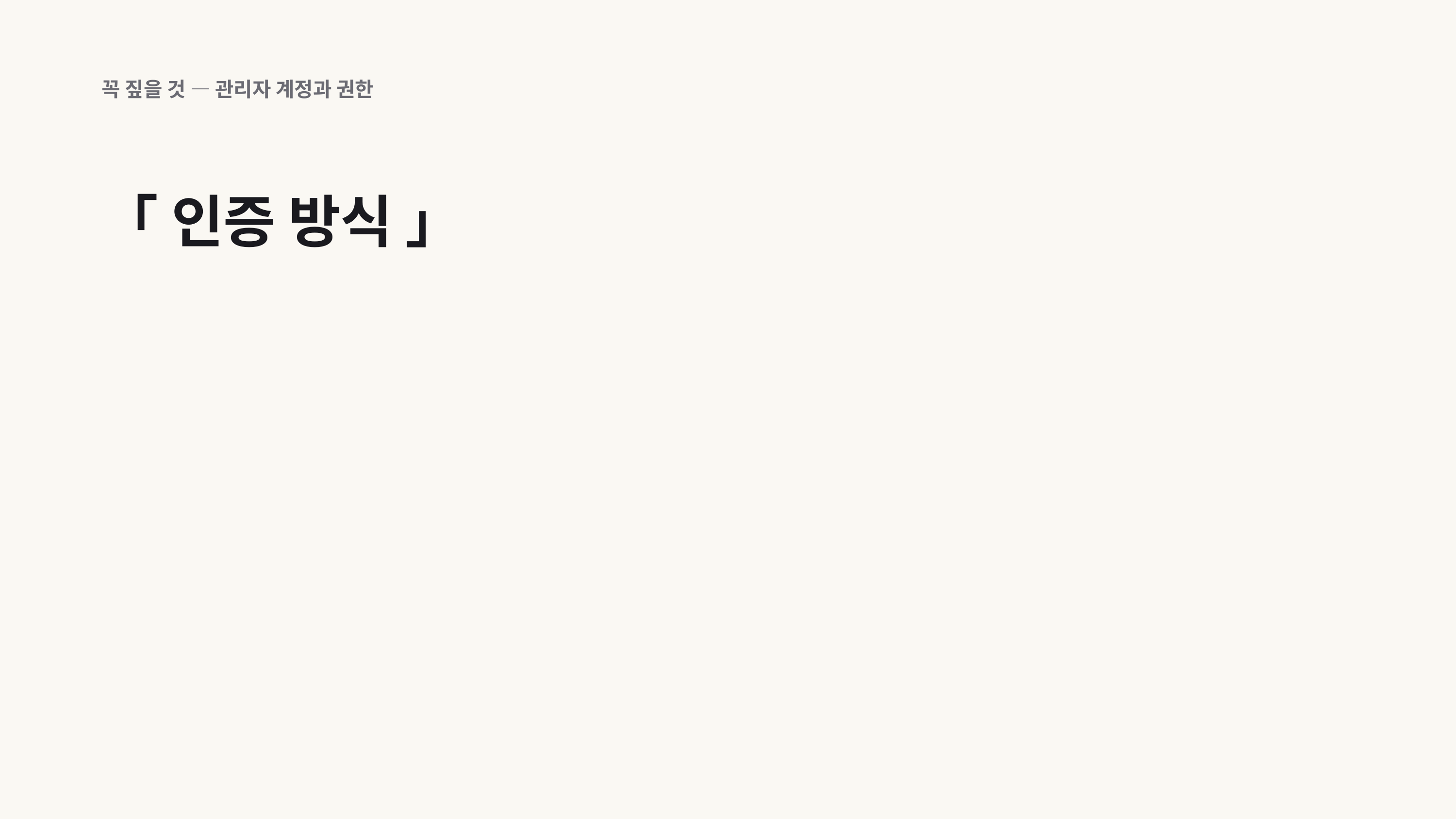

꼭 짚을 것 — 관리자 계정과 권한
「 인증 방식 」